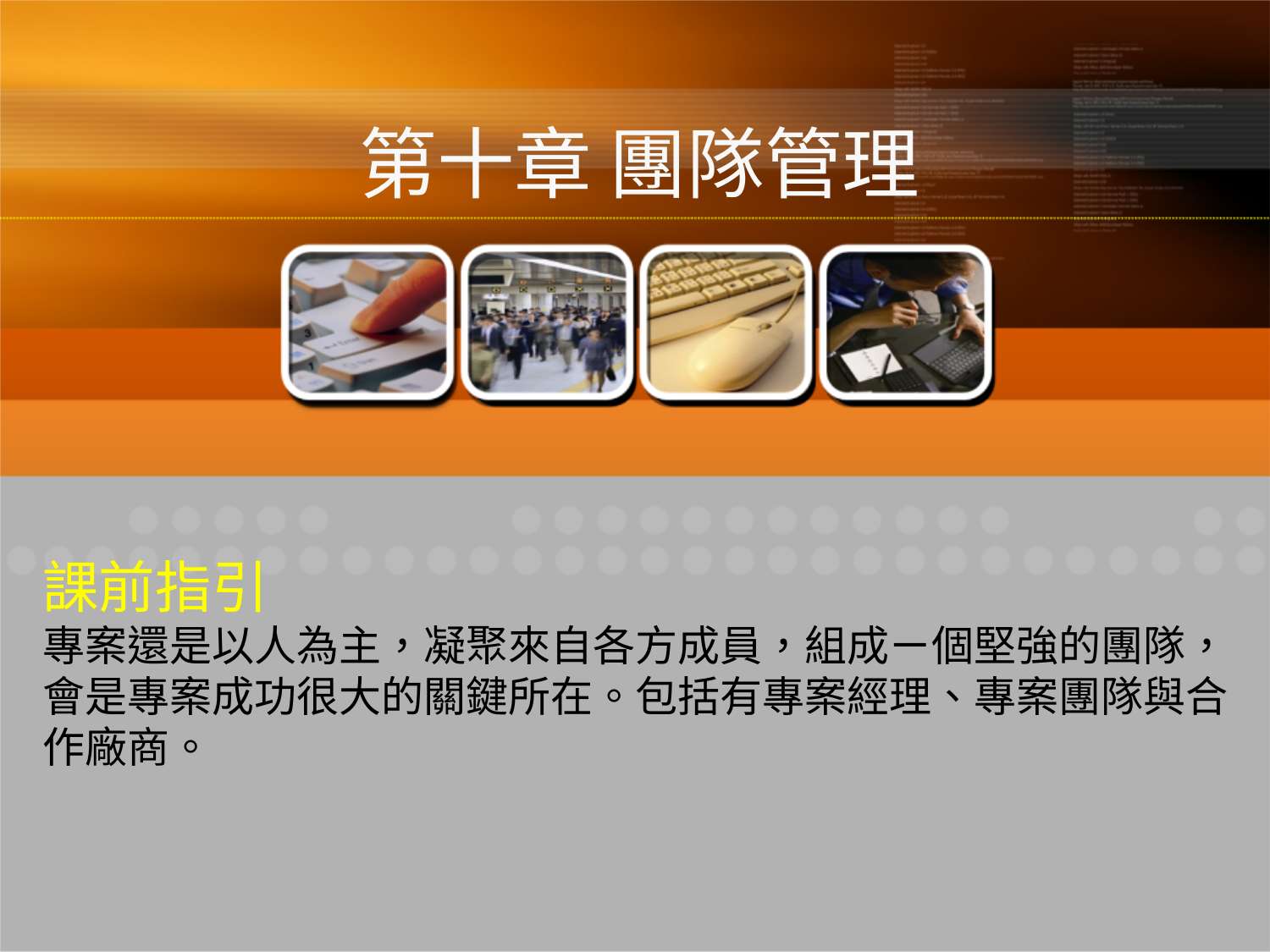

第十章 團隊管理
課前指引
專案還是以人為主，凝聚來自各方成員，組成ㄧ個堅強的團隊，會是專案成功很大的關鍵所在。包括有專案經理、專案團隊與合作廠商。